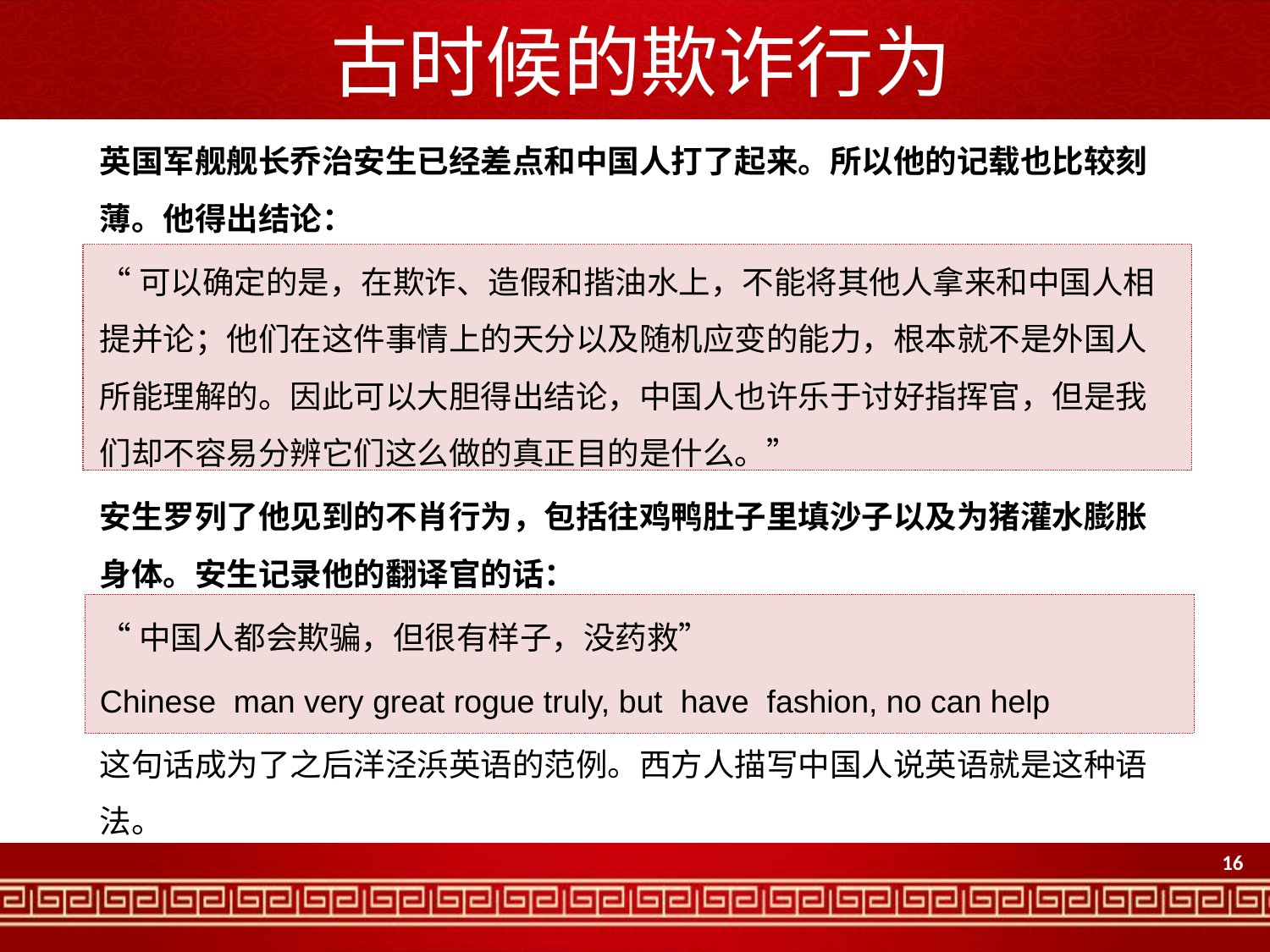

# 古时候的欺诈行为
英国军舰舰长乔治安生已经差点和中国人打了起来。所以他的记载也比较刻薄。他得出结论：
“可以确定的是，在欺诈、造假和揩油水上，不能将其他人拿来和中国人相提并论；他们在这件事情上的天分以及随机应变的能力，根本就不是外国人所能理解的。因此可以大胆得出结论，中国人也许乐于讨好指挥官，但是我们却不容易分辨它们这么做的真正目的是什么。”
安生罗列了他见到的不肖行为，包括往鸡鸭肚子里填沙子以及为猪灌水膨胀身体。安生记录他的翻译官的话：
“中国人都会欺骗，但很有样子，没药救”
Chinese  man very great rogue truly, but  have  fashion, no can help
这句话成为了之后洋泾浜英语的范例。西方人描写中国人说英语就是这种语法。